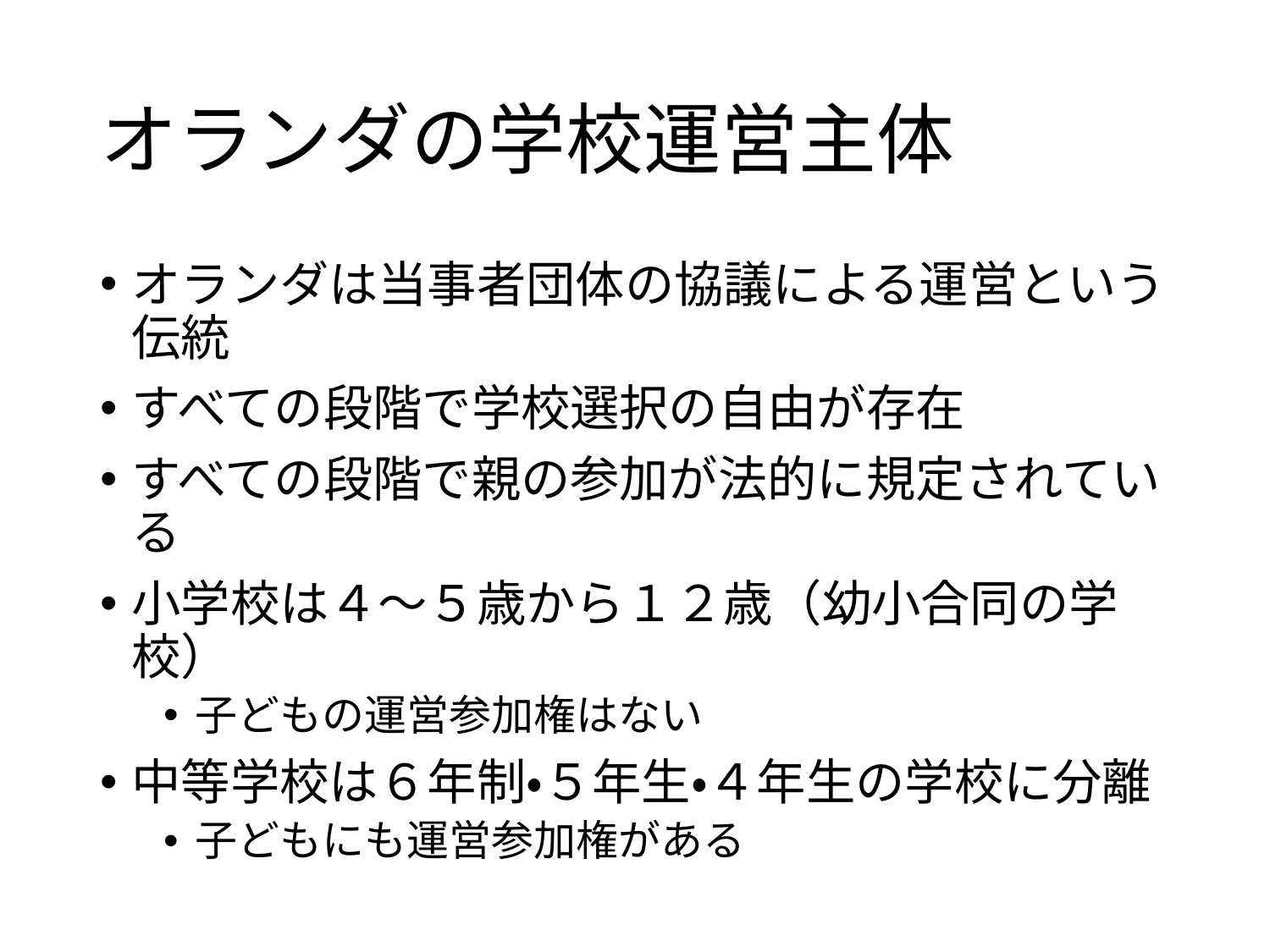

# オランダの学校運営主体
オランダは当事者団体の協議による運営という伝統
すべての段階で学校選択の自由が存在
すべての段階で親の参加が法的に規定されている
小学校は４～５歳から１２歳（幼小合同の学校）
子どもの運営参加権はない
中等学校は６年制・５年生・４年生の学校に分離
子どもにも運営参加権がある